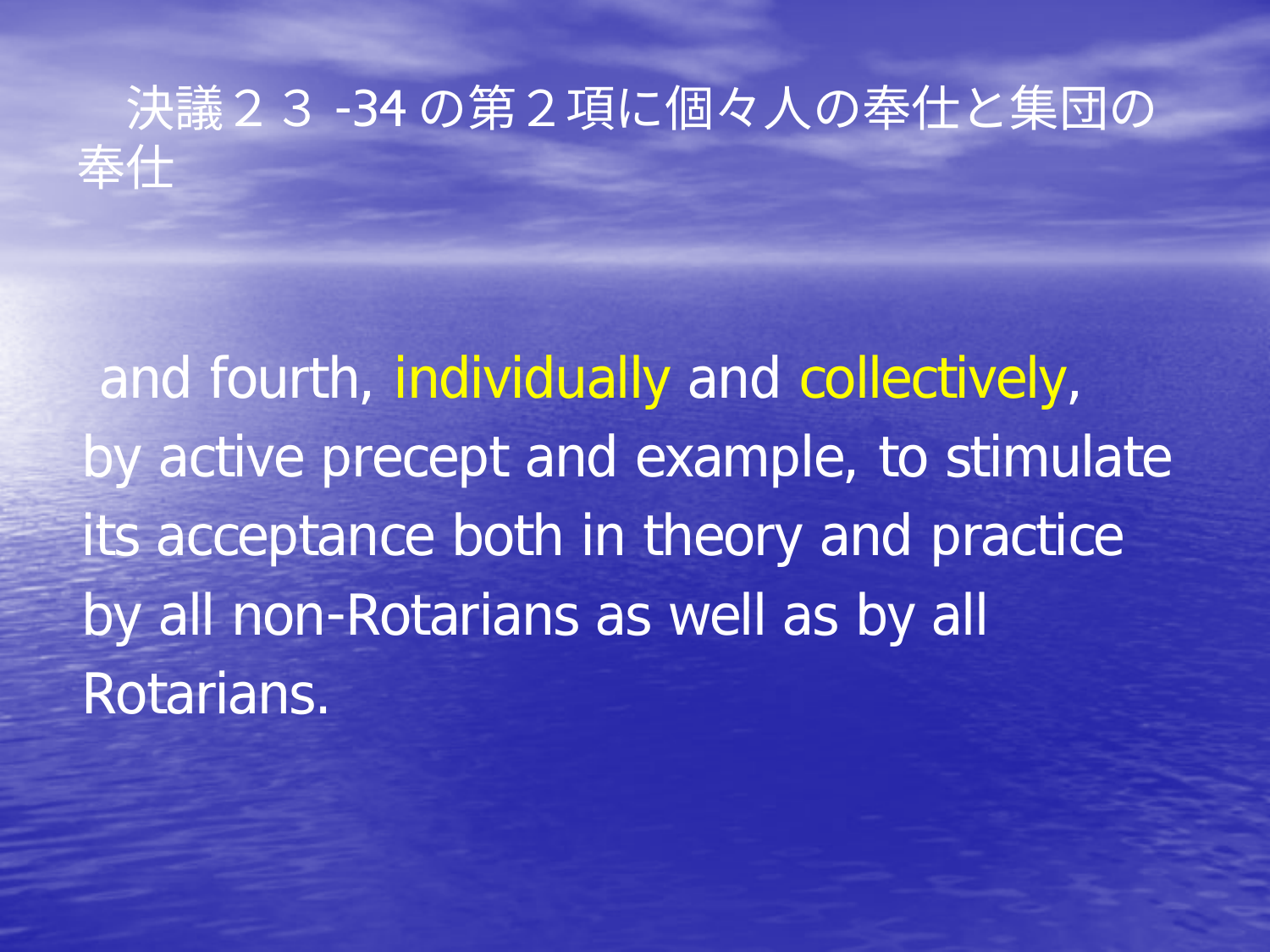

# 決議２３-34の第２項に個々人の奉仕と集団の奉仕

   and fourth, individually and collectively,
  by active precept and example, to stimulate
  its acceptance both in theory and practice
  by all non-Rotarians as well as by all
  Rotarians.